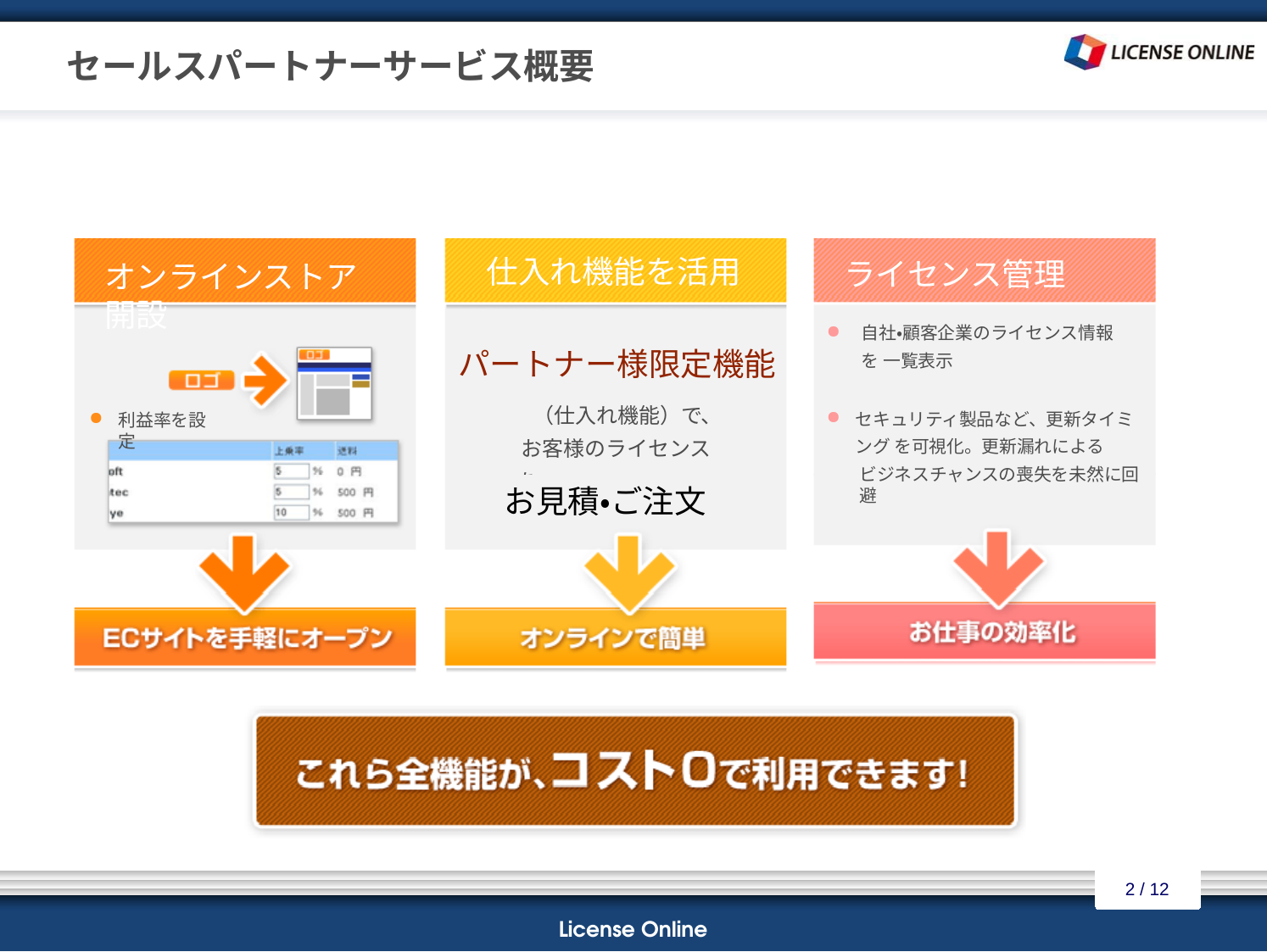

セールスパートナーサービス概要

仕入れ機能を活用
ライセンス管理
ライセンス管理
オンラインストア開設
オンラインストア開設
仕入れ機能を活用
自社・顧客企業のライセンス情報を 一覧表示
貴社ロゴをストアに貼り付け
パートナー様限定機能
（仕入れ機能）で、 お客様のライセンスを
セキュリティ製品など、更新タイミング を可視化。更新漏れによる
ビジネスチャンスの喪失を未然に回避
利益率を設定
お見積もり、ご注文

お見積・ご注文

2 / 12
License Online